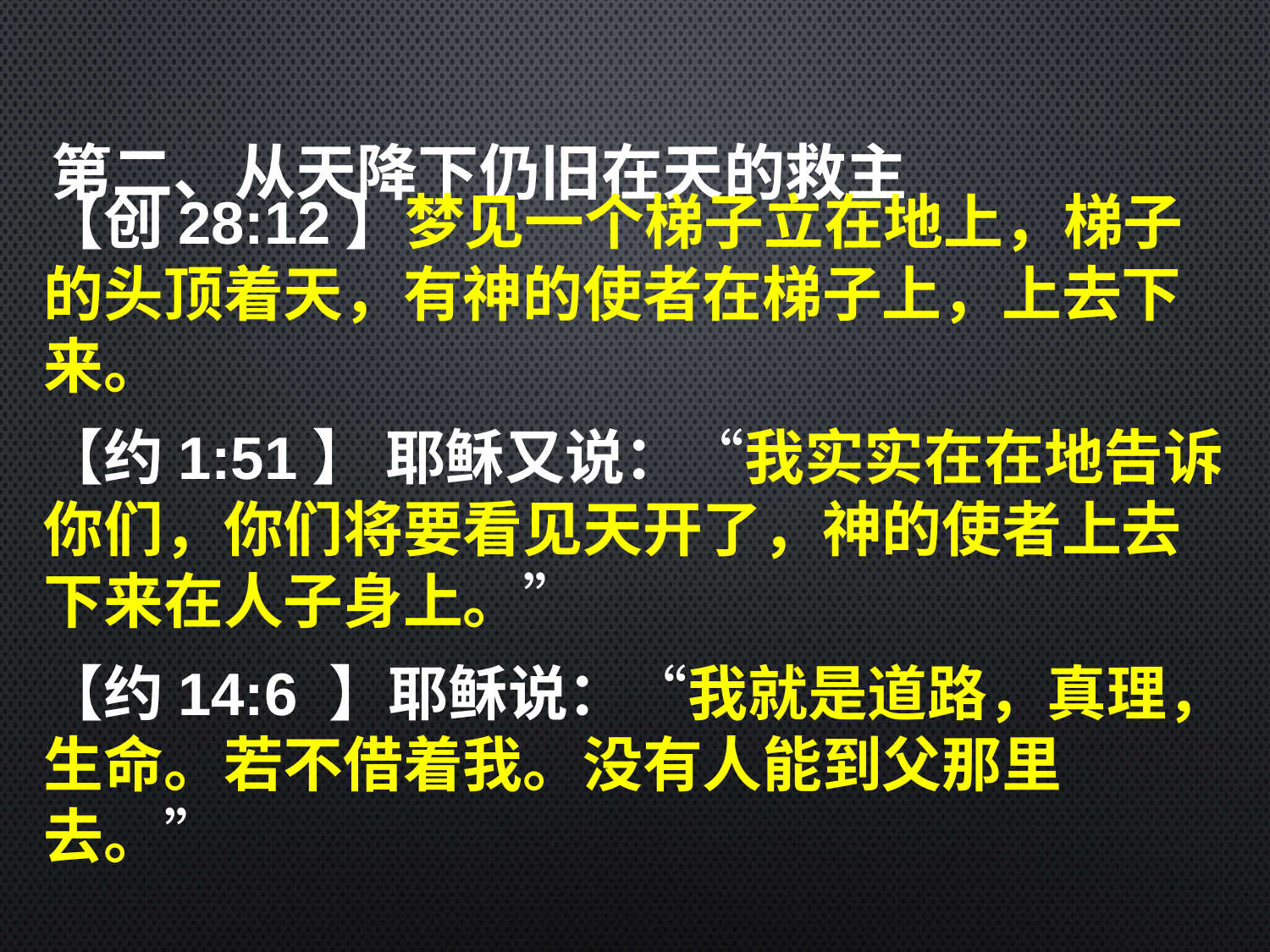

# 第二、从天降下仍旧在天的救主
【创28:12】梦见一个梯子立在地上，梯子的头顶着天，有神的使者在梯子上，上去下来。
【约1:51】 耶稣又说：“我实实在在地告诉你们，你们将要看见天开了，神的使者上去下来在人子身上。”
【约14:6 】耶稣说：“我就是道路，真理，生命。若不借着我。没有人能到父那里去。”